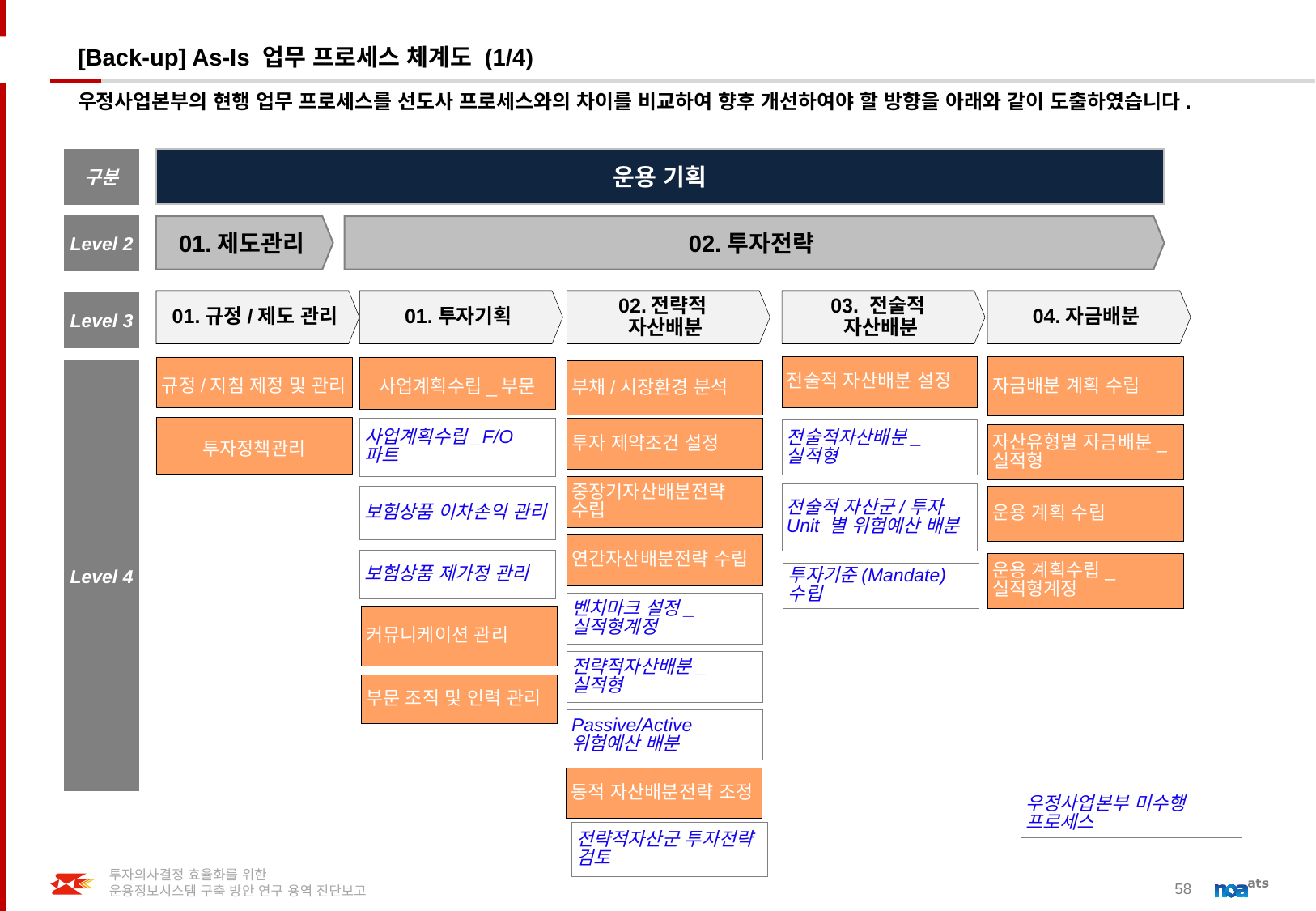

# [Back-up] As-Is 업무 프로세스 체계도 (1/4)
우정사업본부의 현행 업무 프로세스를 선도사 프로세스와의 차이를 비교하여 향후 개선하여야 할 방향을 아래와 같이 도출하였습니다.
구분
운용 기획
Level 2
01.제도관리
02.투자전략
04.자금배분
01.규정/제도 관리
01.투자기획
02.전략적
자산배분
03. 전술적
자산배분
Level 3
규정/지침 제정 및 관리
사업계획수립_부문
전술적 자산배분 설정
자금배분 계획 수립
부채/시장환경 분석
Level 4
투자정책관리
사업계획수립_F/O파트
투자 제약조건 설정
전술적자산배분_ 실적형
자산유형별 자금배분_실적형
중장기자산배분전략 수립
전술적 자산군/투자 Unit 별 위험예산 배분
보험상품 이차손익 관리
운용 계획 수립
연간자산배분전략 수립
보험상품 제가정 관리
운용 계획수립_실적형계정
투자기준(Mandate) 수립
벤치마크 설정_실적형계정
커뮤니케이션 관리
전략적자산배분_   실적형
부문 조직 및 인력 관리
Passive/Active 위험예산 배분
동적 자산배분전략 조정
우정사업본부 미수행 프로세스
전략적자산군 투자전략 검토